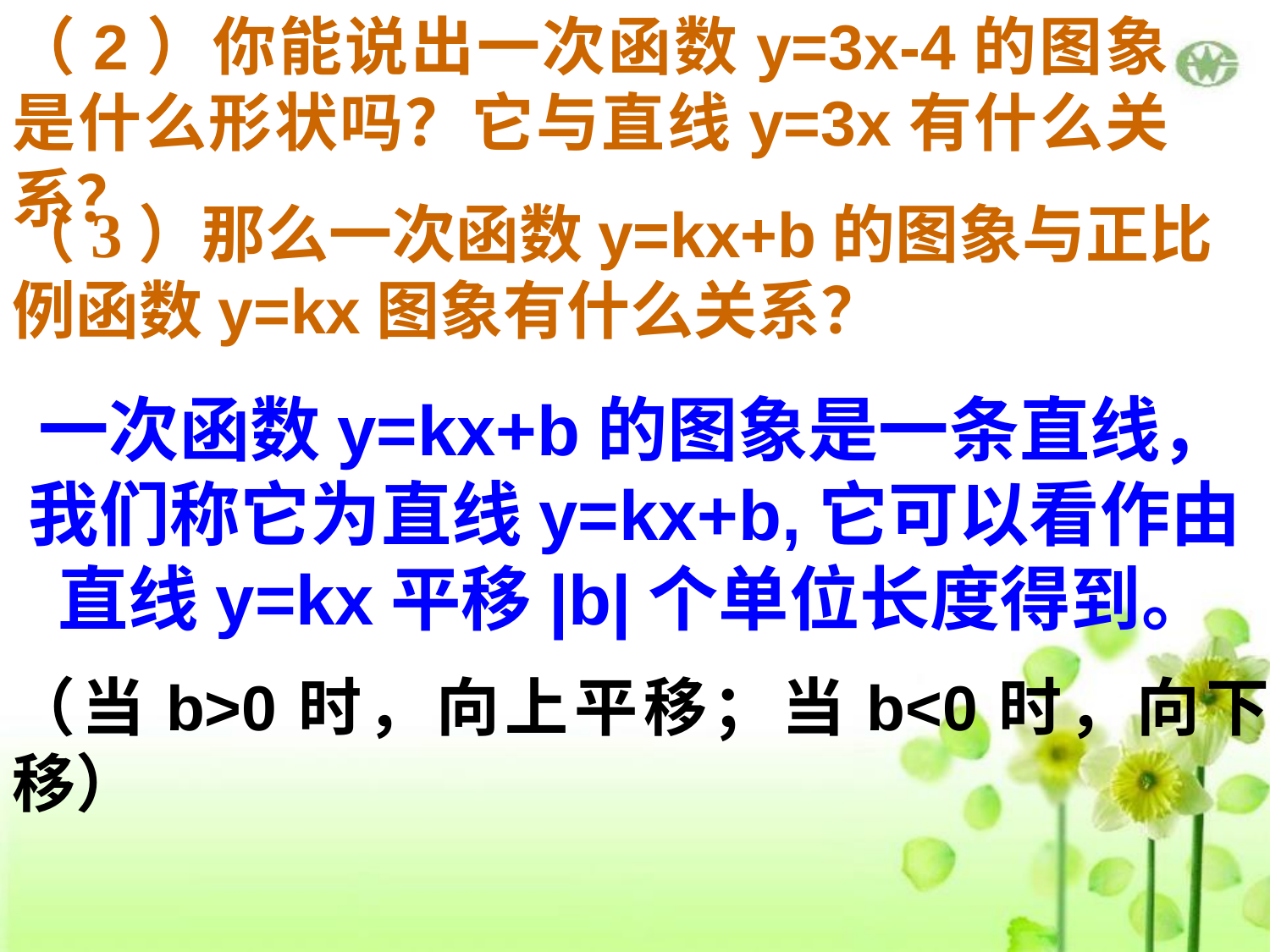

（2）你能说出一次函数y=3x-4的图象是什么形状吗？它与直线y=3x有什么关系？
（3）那么一次函数y=kx+b的图象与正比例函数y=kx图象有什么关系？
一次函数y=kx+b的图象是一条直线，我们称它为直线y=kx+b,它可以看作由直线y=kx平移|b|个单位长度得到。
（当b>0时，向上平移；当b<0时，向下平移）